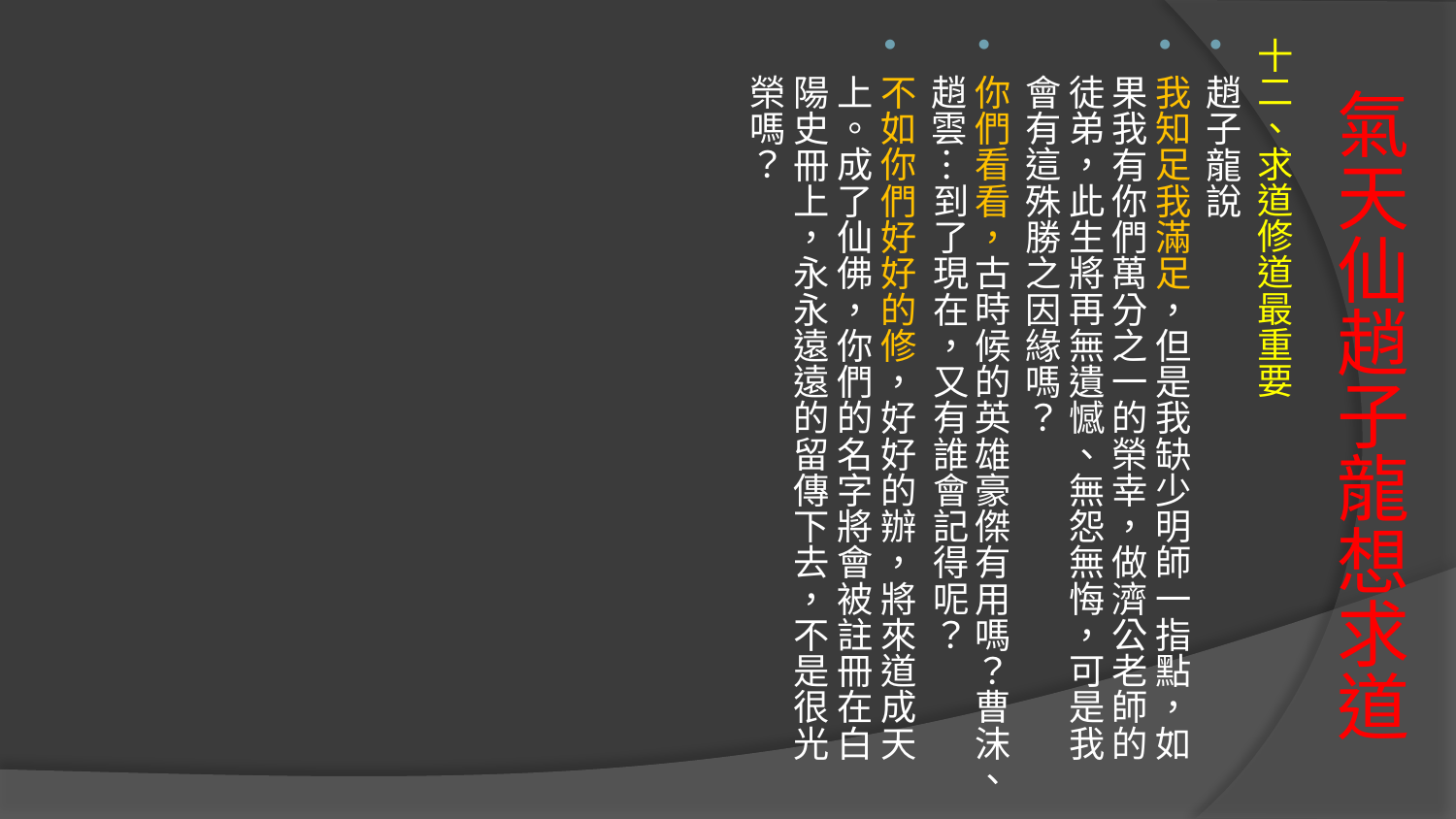

十二、求道修道最重要
趙子龍說
我知足我滿足，但是我缺少明師一指點，如果我有你們萬分之一的榮幸，做濟公老師的徒弟，此生將再無遺憾、無怨無悔，可是我會有這殊勝之因緣嗎？
你們看看，古時候的英雄豪傑有用嗎？曹沫、趙雲…到了現在，又有誰會記得呢？
不如你們好好的修，好好的辦，將來道成天上。成了仙佛，你們的名字將會被註冊在白陽史冊上，永永遠遠的留傳下去，不是很光榮嗎？

# 氣天仙趙子龍想求道